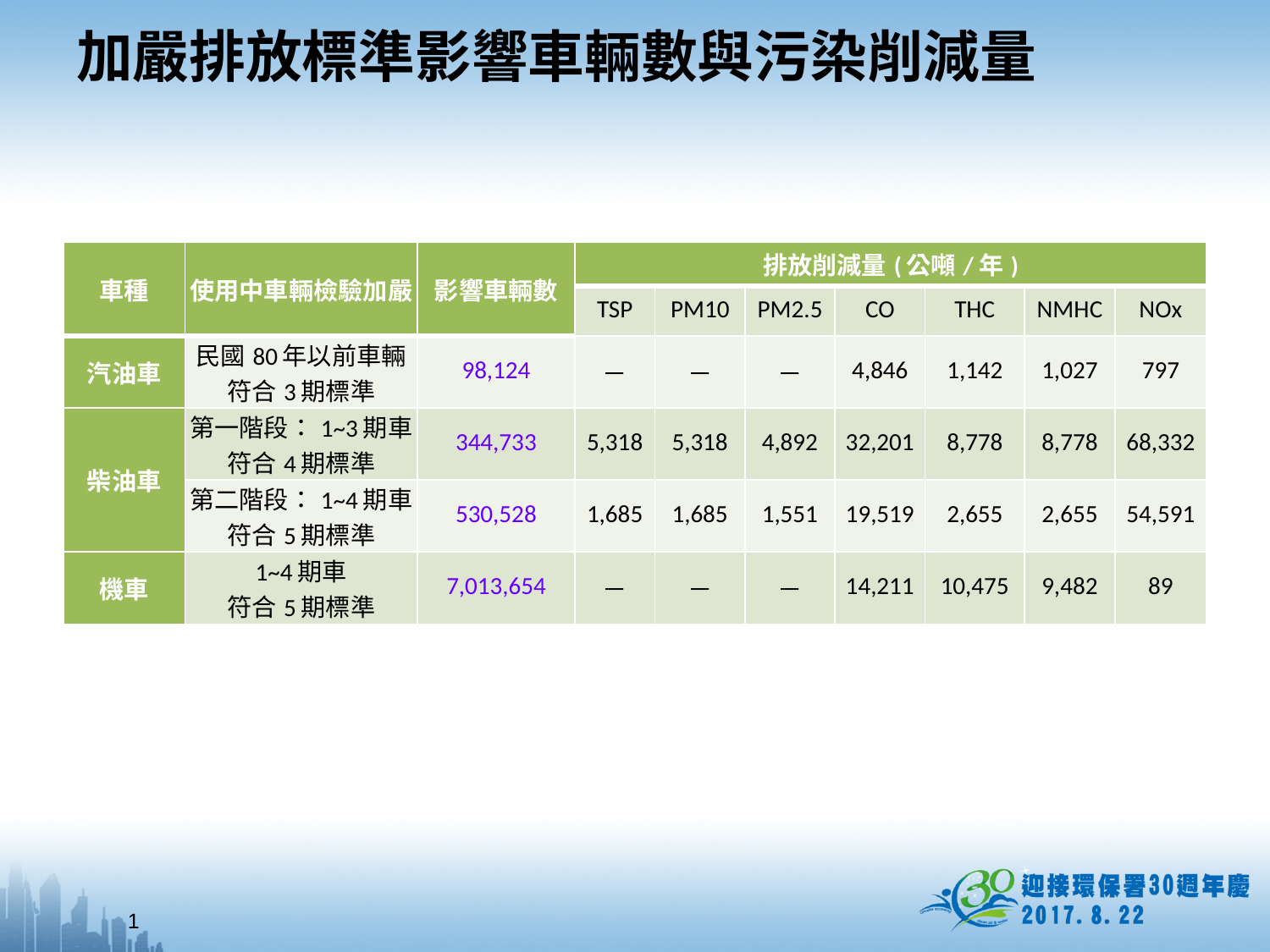

# 加嚴排放標準影響車輛數與污染削減量
| 車種 | 使用中車輛檢驗加嚴 | 影響車輛數 | 排放削減量(公噸/年) |  |  |  |  |  |  |
| --- | --- | --- | --- | --- | --- | --- | --- | --- | --- |
|  |  |  | TSP | PM10 | PM2.5 | CO | THC | NMHC | NOx |
| 汽油車 | 民國80年以前車輛 符合3期標準 | 98,124 | － | － | － | 4,846 | 1,142 | 1,027 | 797 |
| 柴油車 | 第一階段：1~3期車符合4期標準 | 344,733 | 5,318 | 5,318 | 4,892 | 32,201 | 8,778 | 8,778 | 68,332 |
|  | 第二階段：1~4期車符合5期標準 | 530,528 | 1,685 | 1,685 | 1,551 | 19,519 | 2,655 | 2,655 | 54,591 |
| 機車 | 1~4期車 符合5期標準 | 7,013,654 | － | － | － | 14,211 | 10,475 | 9,482 | 89 |
1